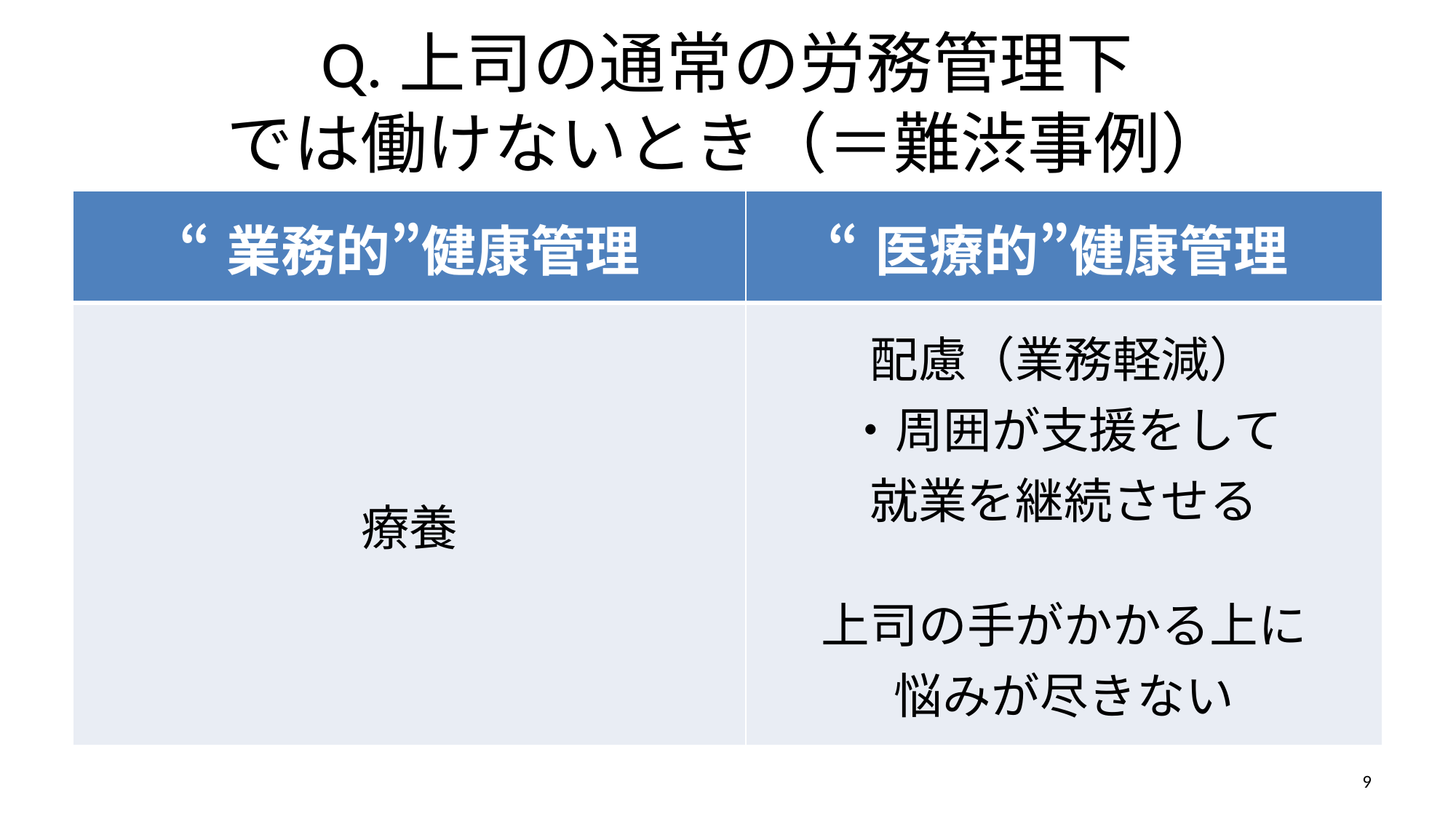

# Q.上司の通常の労務管理下 では働けないとき（＝難渋事例）
| “業務的”健康管理 | “医療的”健康管理 |
| --- | --- |
| 療養 | 配慮（業務軽減） ・周囲が支援をして 就業を継続させる 上司の手がかかる上に 悩みが尽きない |
9